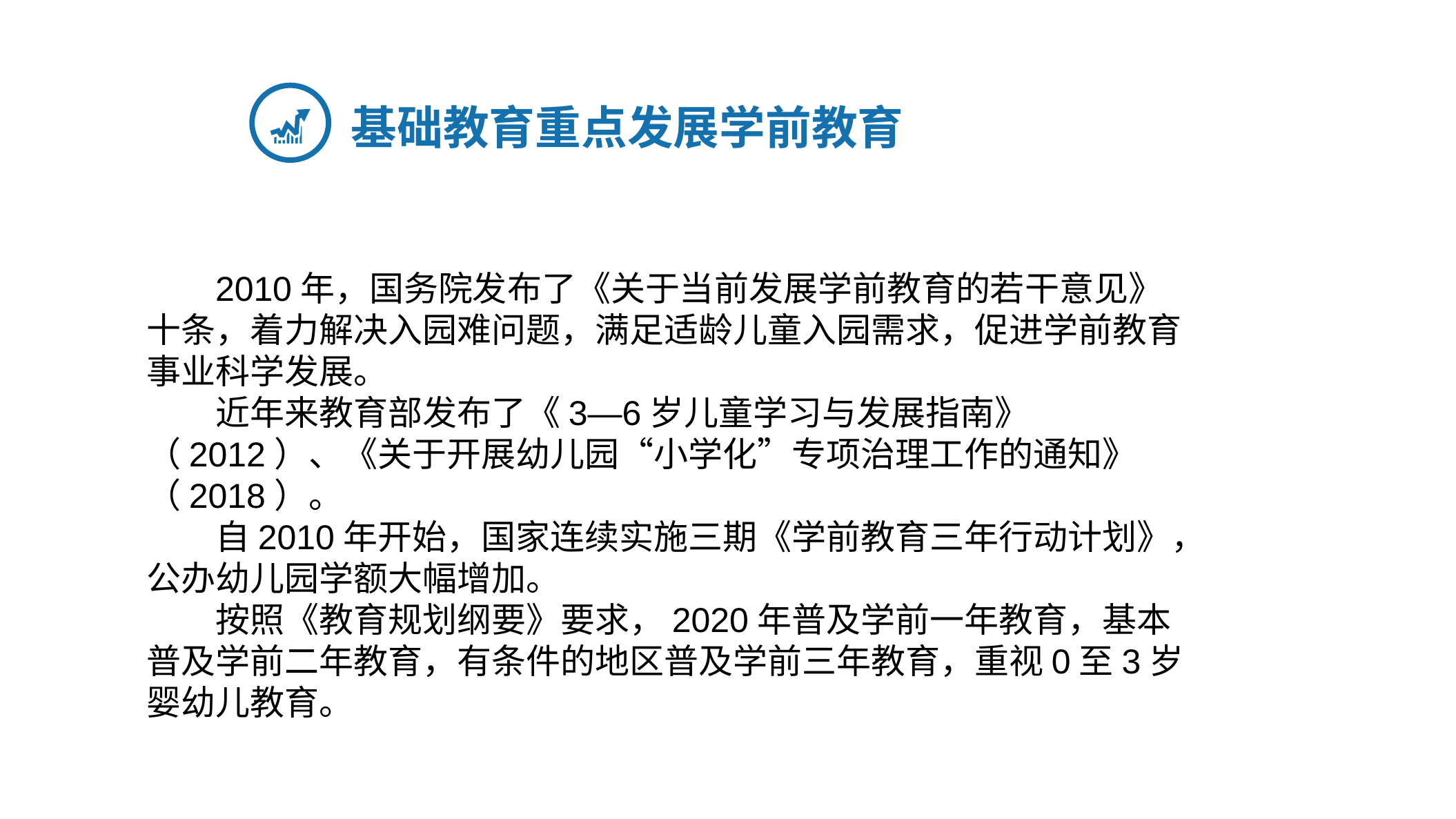

基础教育重点发展学前教育

2010年，国务院发布了《关于当前发展学前教育的若干意见》十条，着力解决入园难问题，满足适龄儿童入园需求，促进学前教育事业科学发展。
近年来教育部发布了《3—6岁儿童学习与发展指南》（2012）、《关于开展幼儿园“小学化”专项治理工作的通知》（2018）。
自2010年开始，国家连续实施三期《学前教育三年行动计划》，公办幼儿园学额大幅增加。
按照《教育规划纲要》要求，2020年普及学前一年教育，基本普及学前二年教育，有条件的地区普及学前三年教育，重视0至3岁婴幼儿教育。